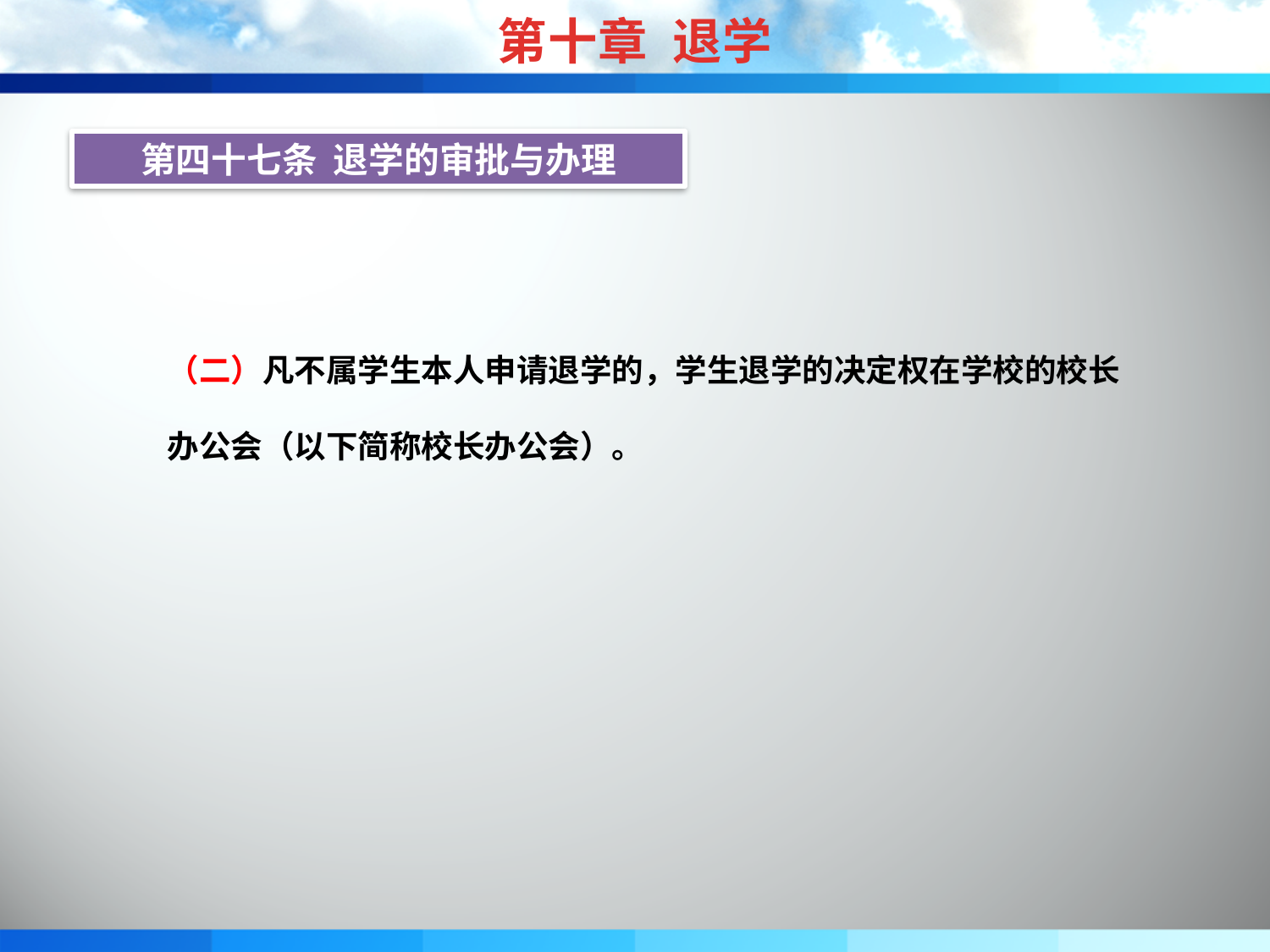

第十章  退学
第四十七条  退学的审批与办理
（二）凡不属学生本人申请退学的，学生退学的决定权在学校的校长办公会（以下简称校长办公会）。